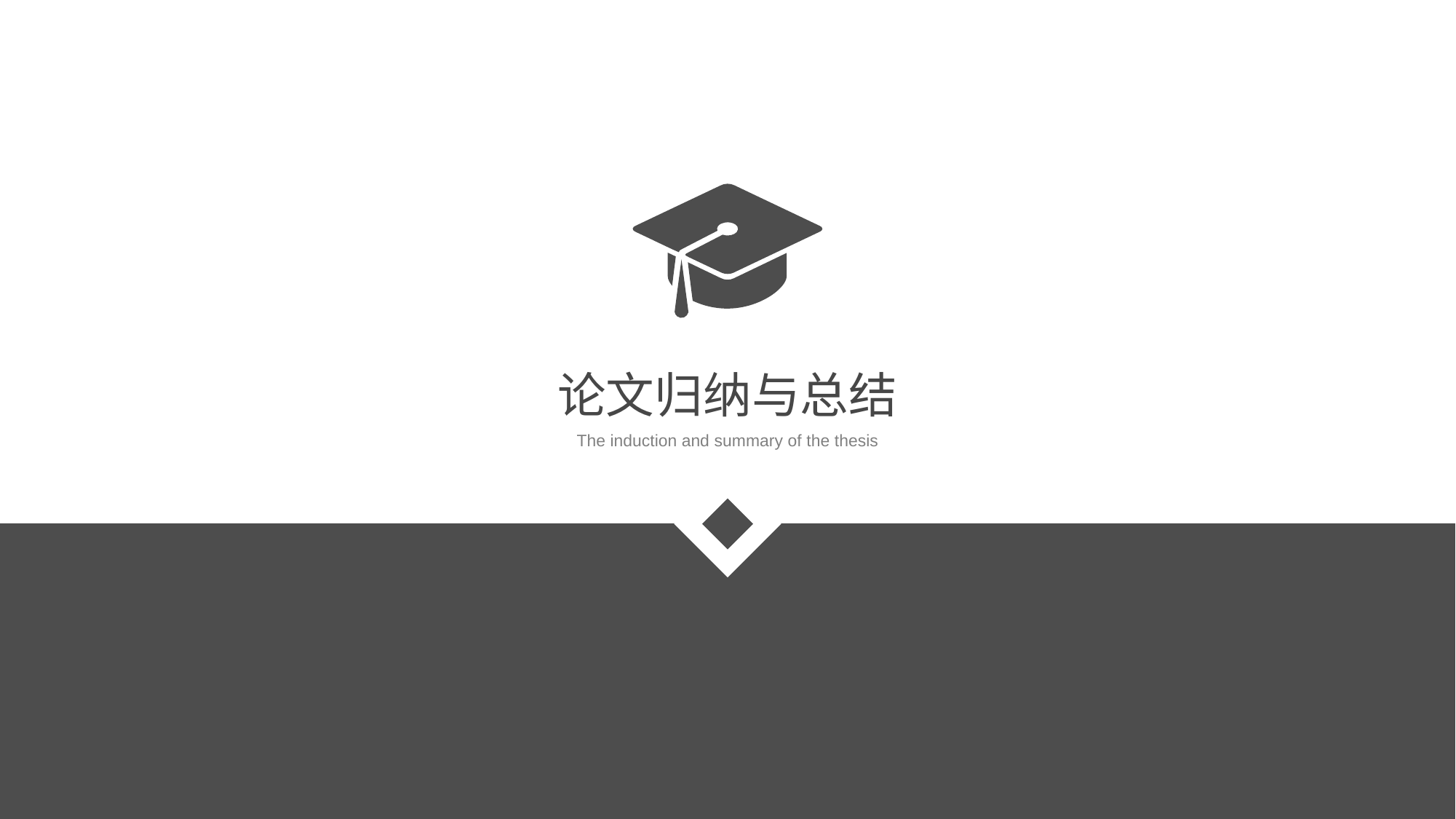

论文归纳与总结
The induction and summary of the thesis